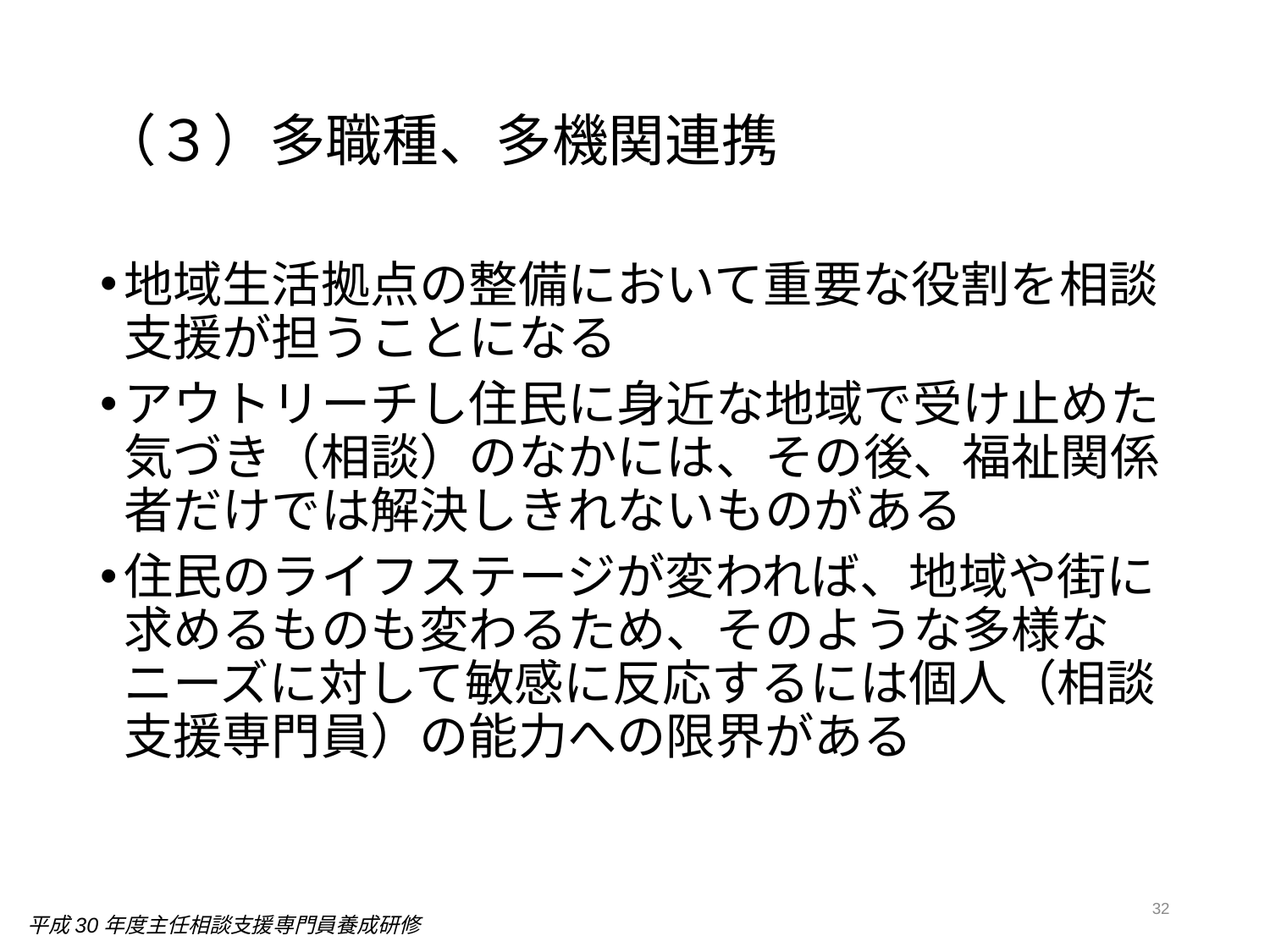

# （３）多職種、多機関連携
地域生活拠点の整備において重要な役割を相談支援が担うことになる
アウトリーチし住民に身近な地域で受け止めた気づき（相談）のなかには、その後、福祉関係者だけでは解決しきれないものがある
住民のライフステージが変われば、地域や街に求めるものも変わるため、そのような多様なニーズに対して敏感に反応するには個人（相談支援専門員）の能力への限界がある
32
平成30年度主任相談支援専門員養成研修